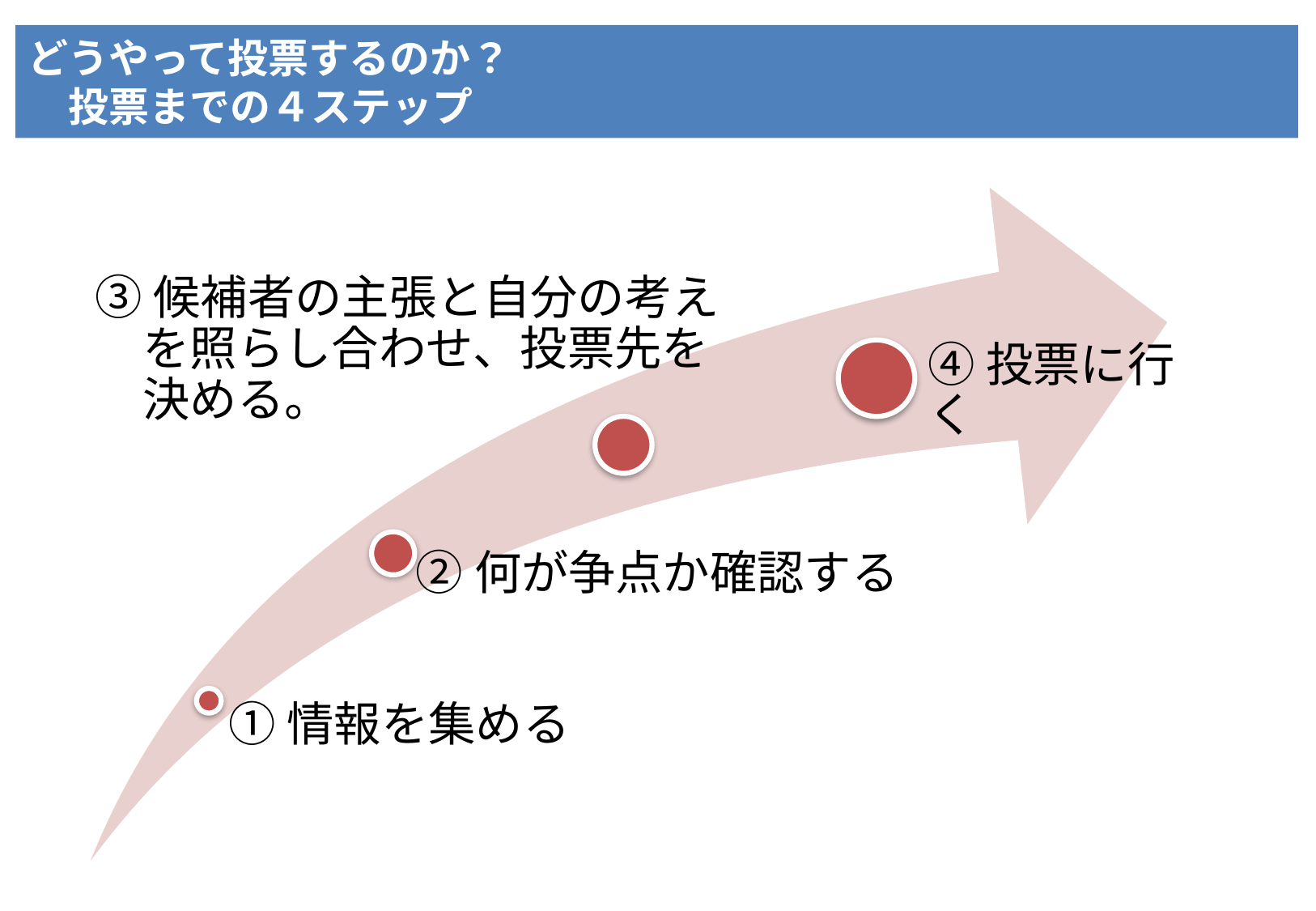

# どうやって投票するのか？ 　投票までの４ステップ
①情報を集める
②何が争点か確認する
③候補者の主張と自分の考えを照らし合わせ、投票先を決める。
④投票に行く